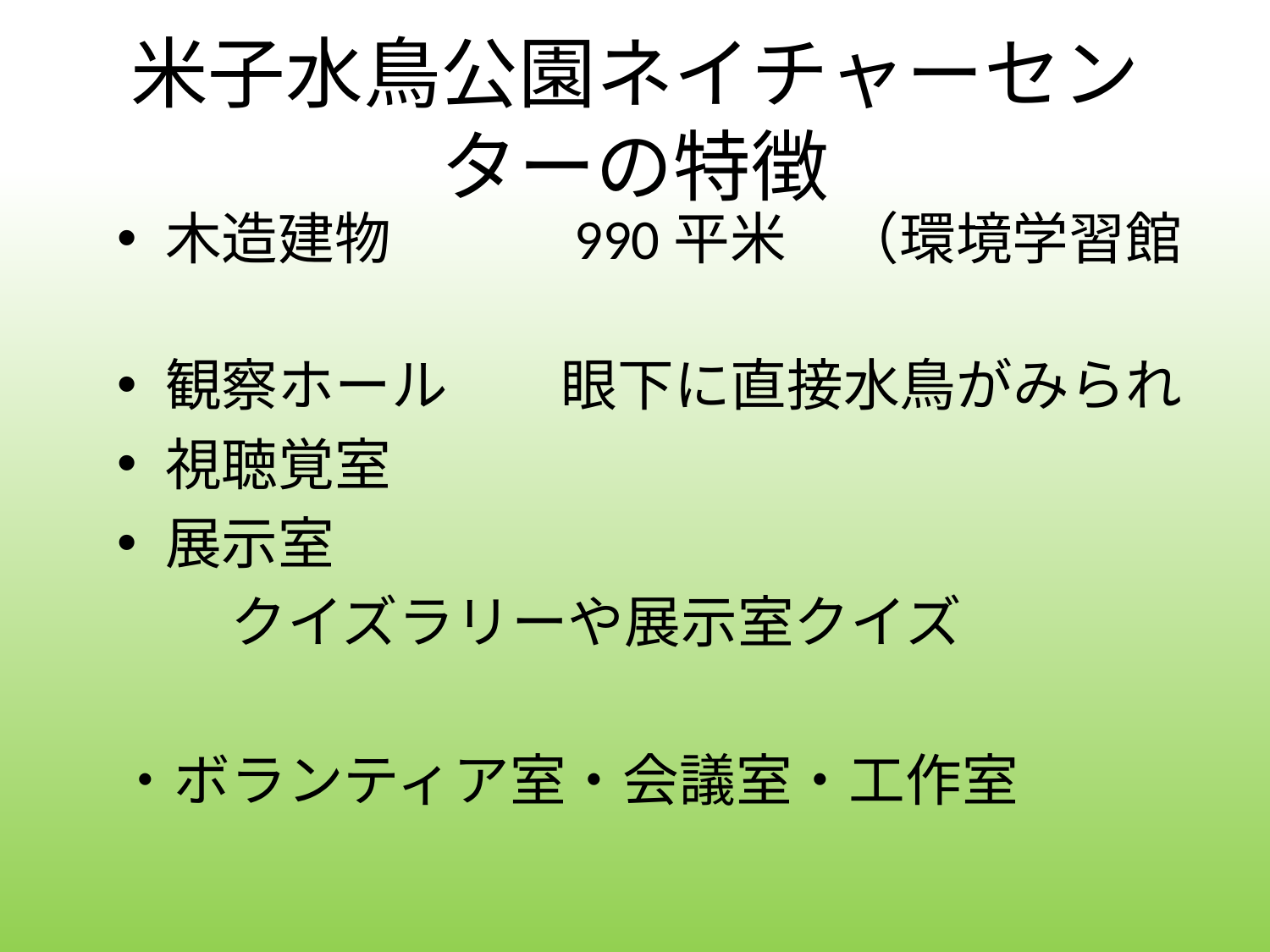

# 米子水鳥公園ネイチャーセンターの特徴
木造建物　　　990平米　（環境学習館
観察ホール　　眼下に直接水鳥がみられ
視聴覚室
展示室
　　クイズラリーや展示室クイズ

・ボランティア室・会議室・工作室